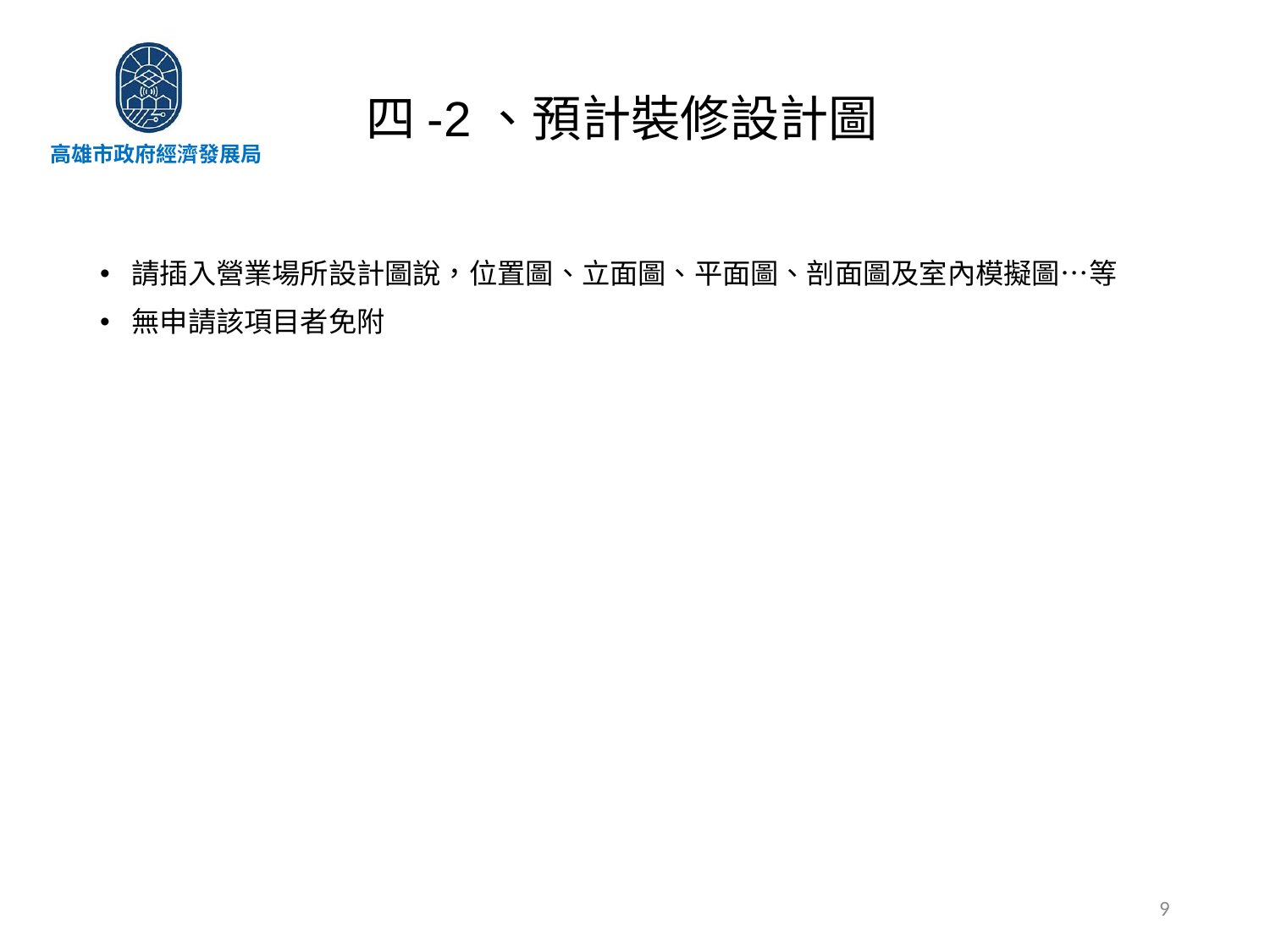

四-2、預計裝修設計圖
請插入營業場所設計圖說，位置圖、立面圖、平面圖、剖面圖及室內模擬圖…等
無申請該項目者免附
9